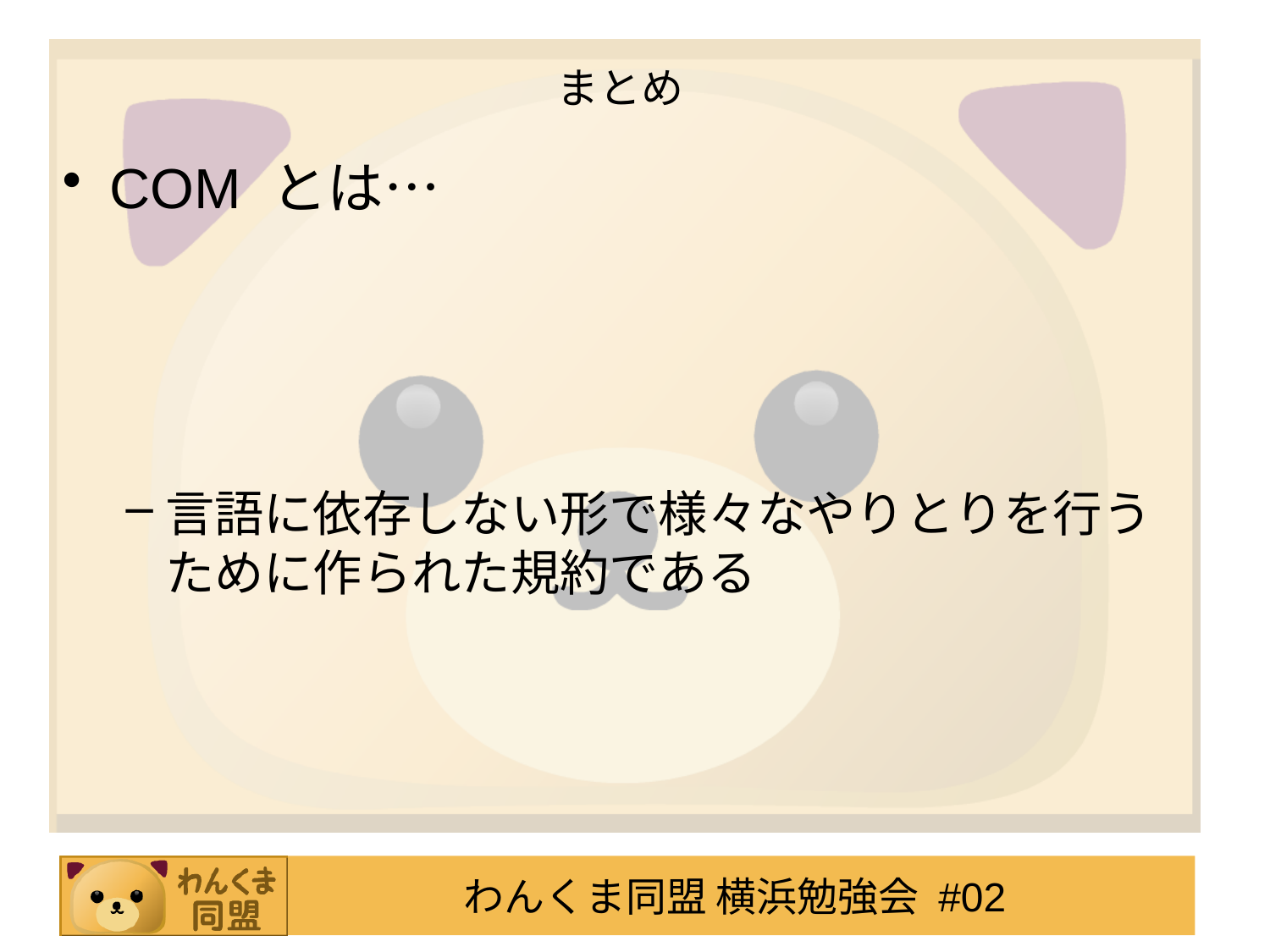

# まとめ
COM とは…

言語に依存しない形で様々なやりとりを行うために作られた規約である